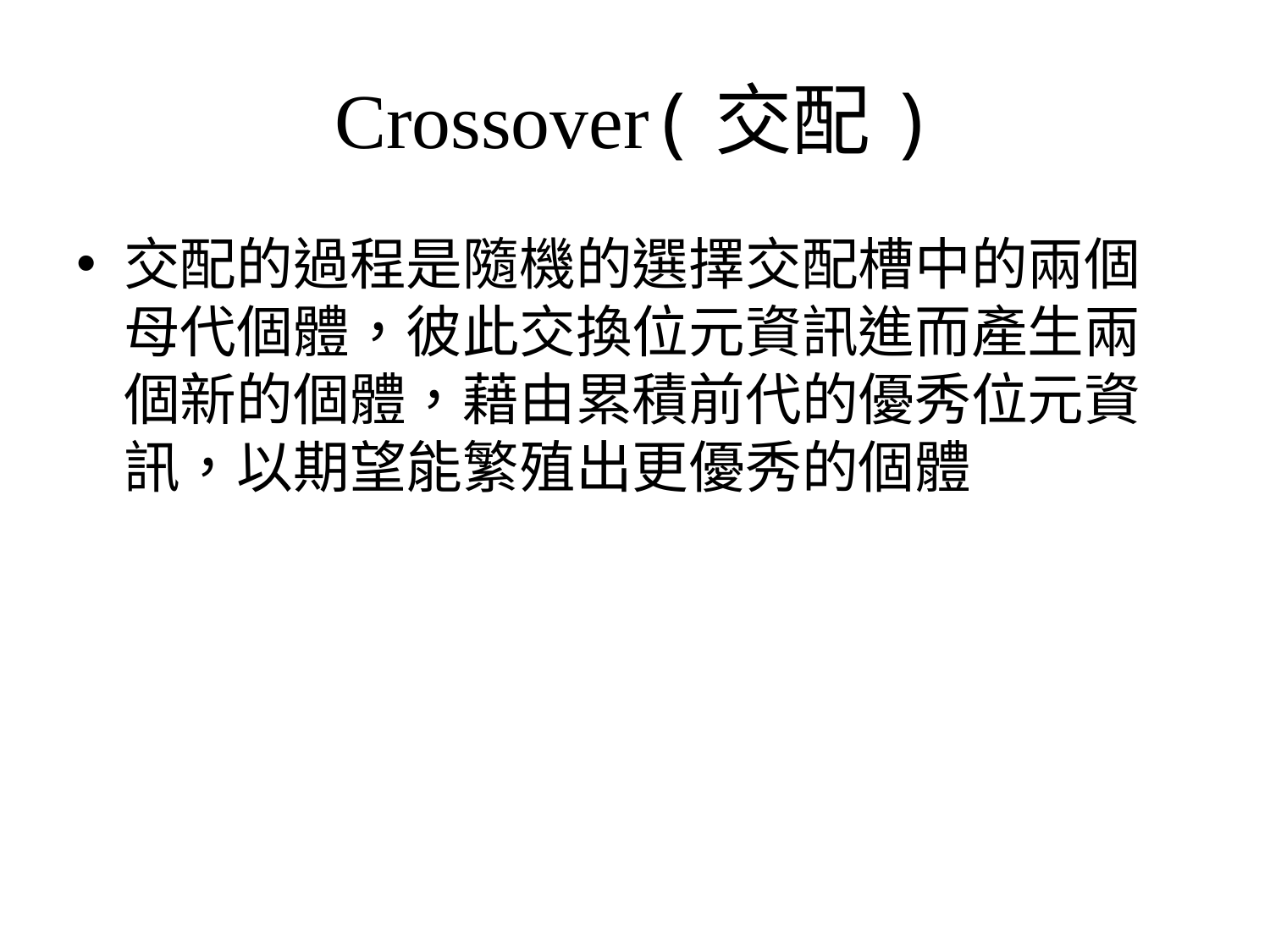

# Crossover(交配)
交配的過程是隨機的選擇交配槽中的兩個母代個體，彼此交換位元資訊進而產生兩個新的個體，藉由累積前代的優秀位元資訊，以期望能繁殖出更優秀的個體